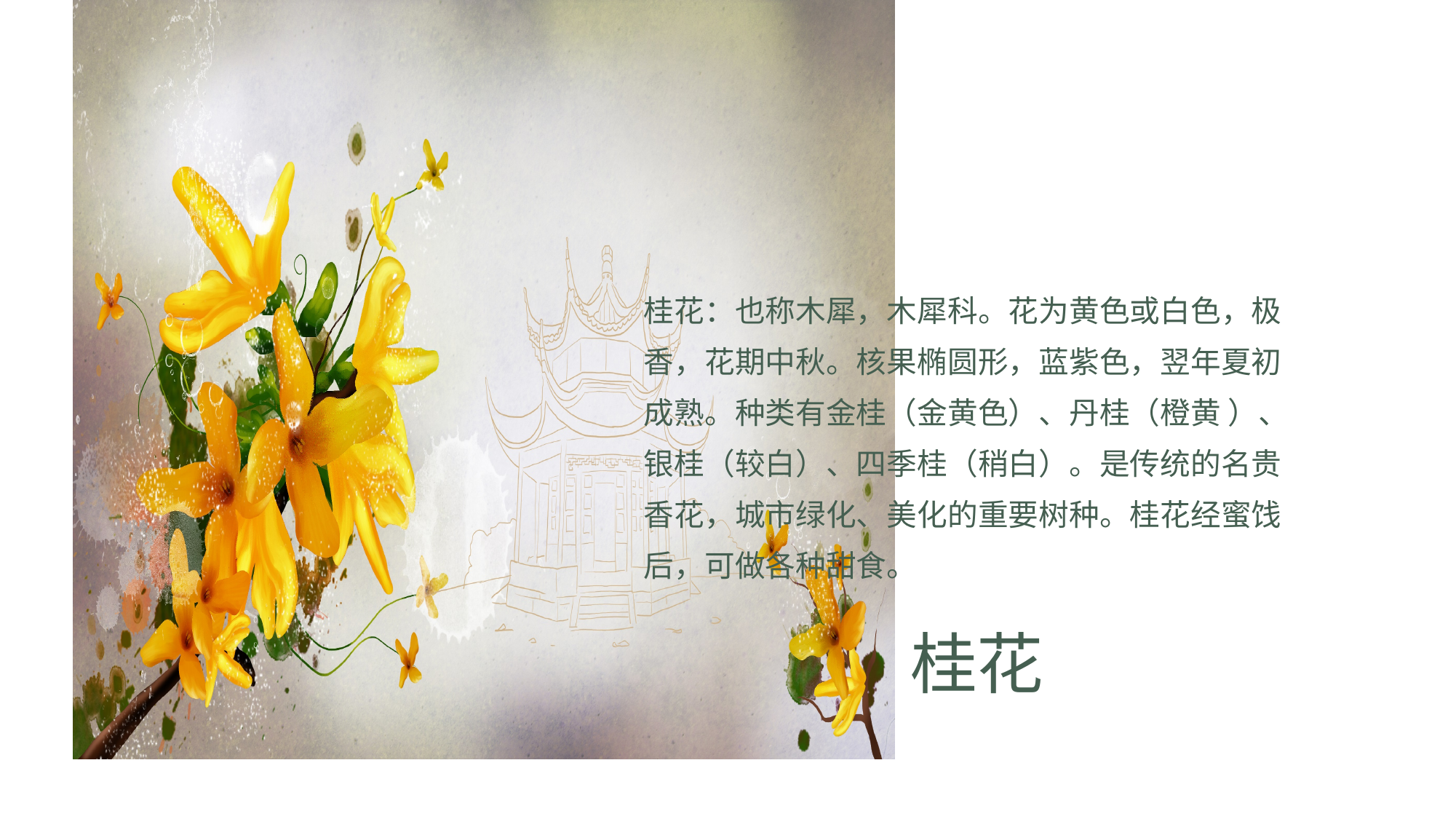

桂花：也称木犀，木犀科。花为黄色或白色，极香，花期中秋。核果椭圆形，蓝紫色，翌年夏初成熟。种类有金桂（金黄色）、丹桂（橙黄 ）、银桂（较白）、四季桂（稍白）。是传统的名贵香花，城市绿化、美化的重要树种。桂花经蜜饯后，可做各种甜食。
桂花